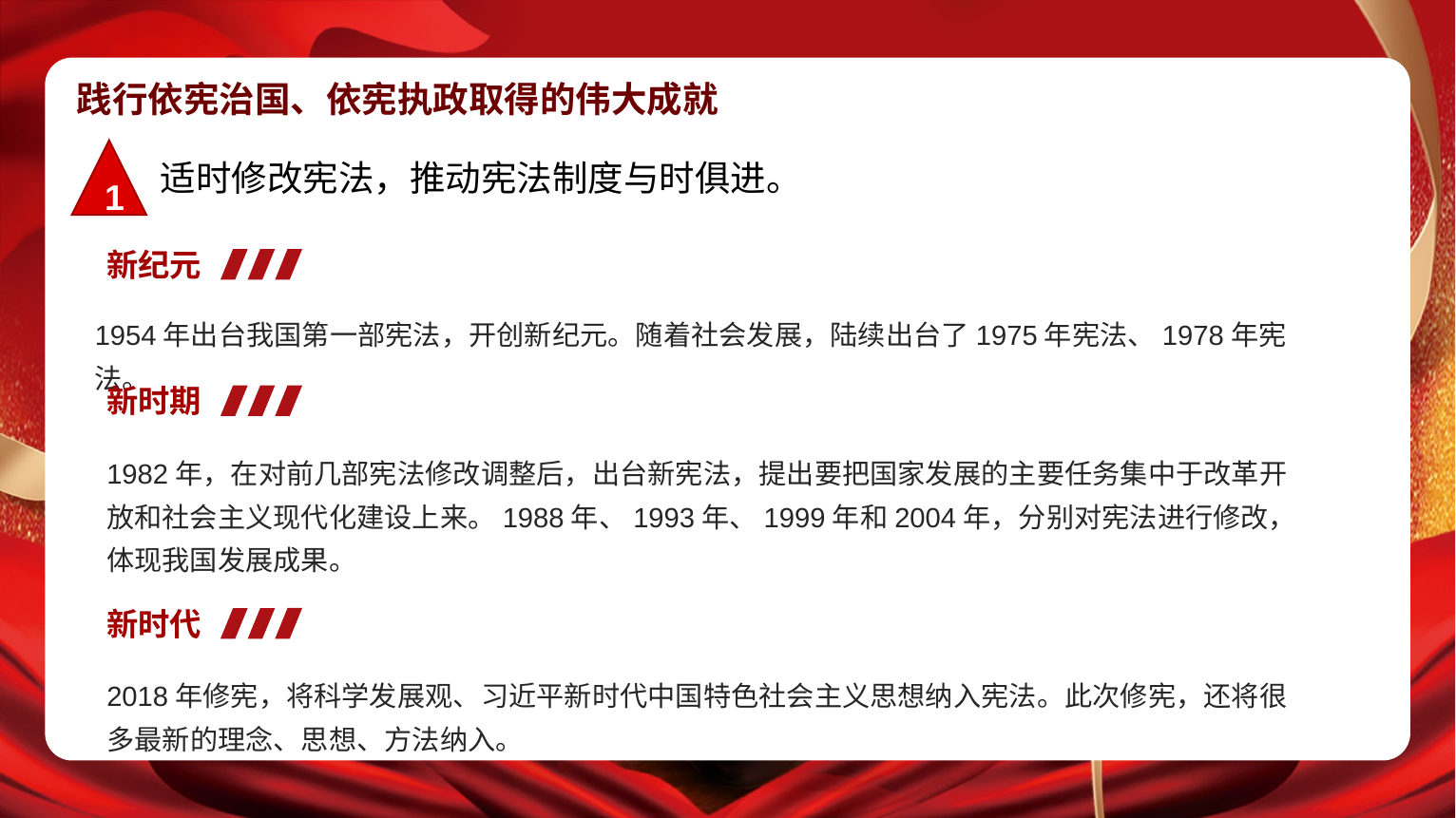

践行依宪治国、依宪执政取得的伟大成就
1
适时修改宪法，推动宪法制度与时俱进。
新纪元

1954年出台我国第一部宪法，开创新纪元。随着社会发展，陆续出台了1975年宪法、1978年宪法。
新时期

1982年，在对前几部宪法修改调整后，出台新宪法，提出要把国家发展的主要任务集中于改革开放和社会主义现代化建设上来。1988年、1993年、1999年和2004年，分别对宪法进行修改，体现我国发展成果。
新时代

2018年修宪，将科学发展观、习近平新时代中国特色社会主义思想纳入宪法。此次修宪，还将很多最新的理念、思想、方法纳入。